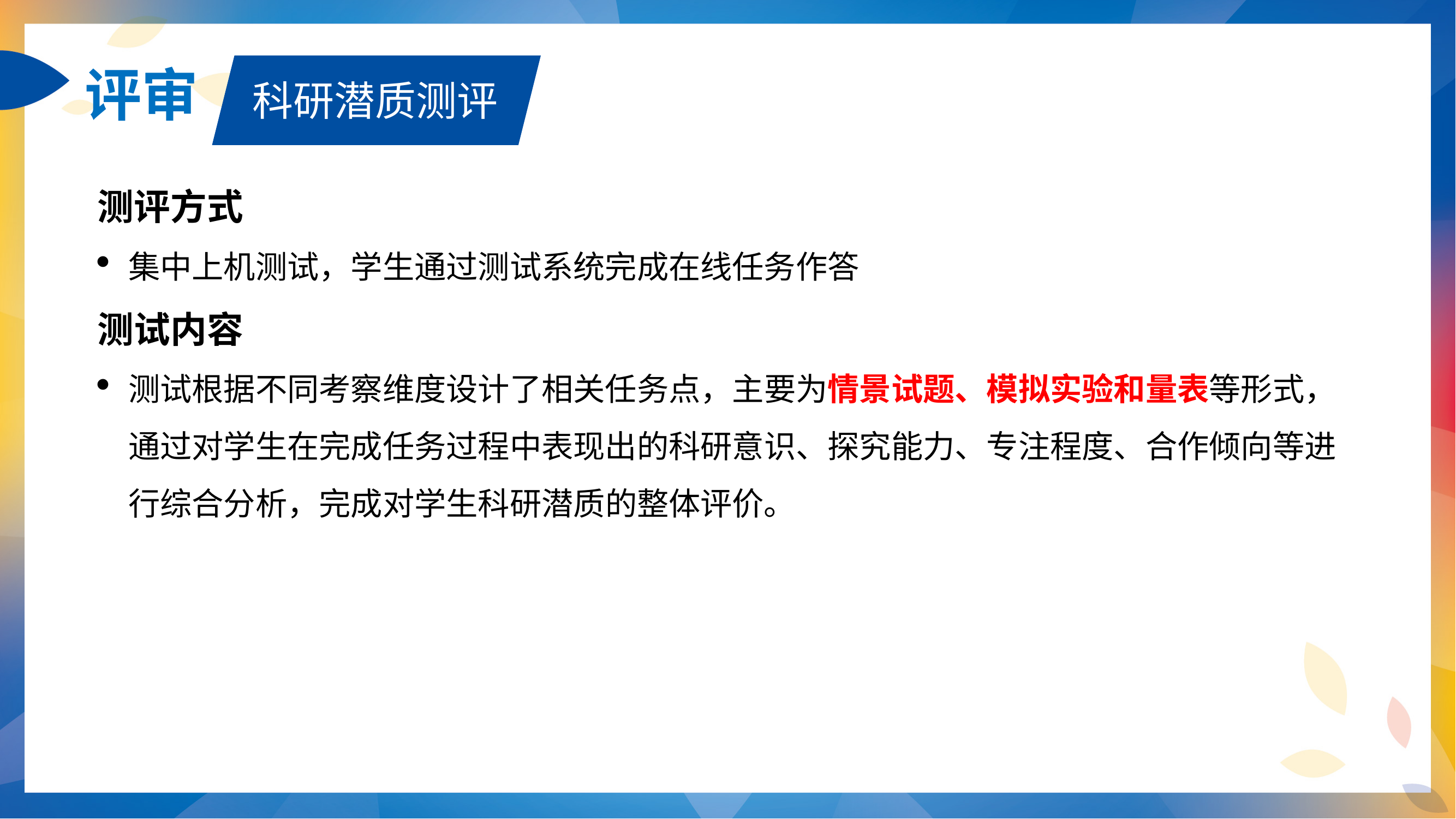

评审

科研潜质测评
测评方式
集中上机测试，学生通过测试系统完成在线任务作答
测试内容
测试根据不同考察维度设计了相关任务点，主要为情景试题、模拟实验和量表等形式，通过对学生在完成任务过程中表现出的科研意识、探究能力、专注程度、合作倾向等进行综合分析，完成对学生科研潜质的整体评价。